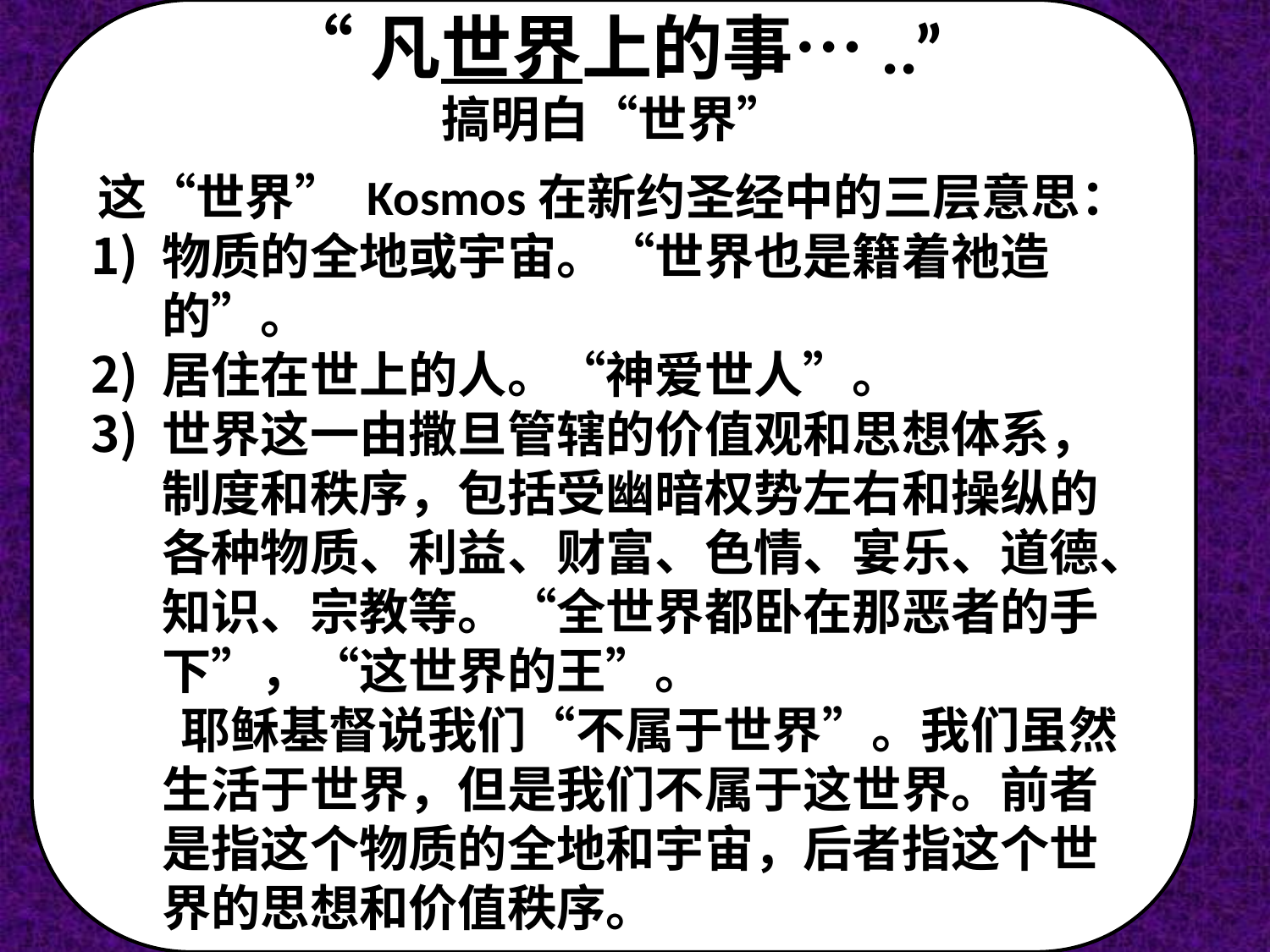

“凡世界上的事…..”
搞明白“世界”

这“世界” Kosmos在新约圣经中的三层意思：
物质的全地或宇宙。“世界也是籍着祂造的”。
居住在世上的人。“神爱世人”。
世界这一由撒旦管辖的价值观和思想体系，制度和秩序，包括受幽暗权势左右和操纵的各种物质、利益、财富、色情、宴乐、道德、知识、宗教等。“全世界都卧在那恶者的手下”，“这世界的王”。
       耶稣基督说我们“不属于世界”。我们虽然生活于世界，但是我们不属于这世界。前者是指这个物质的全地和宇宙，后者指这个世界的思想和价值秩序。